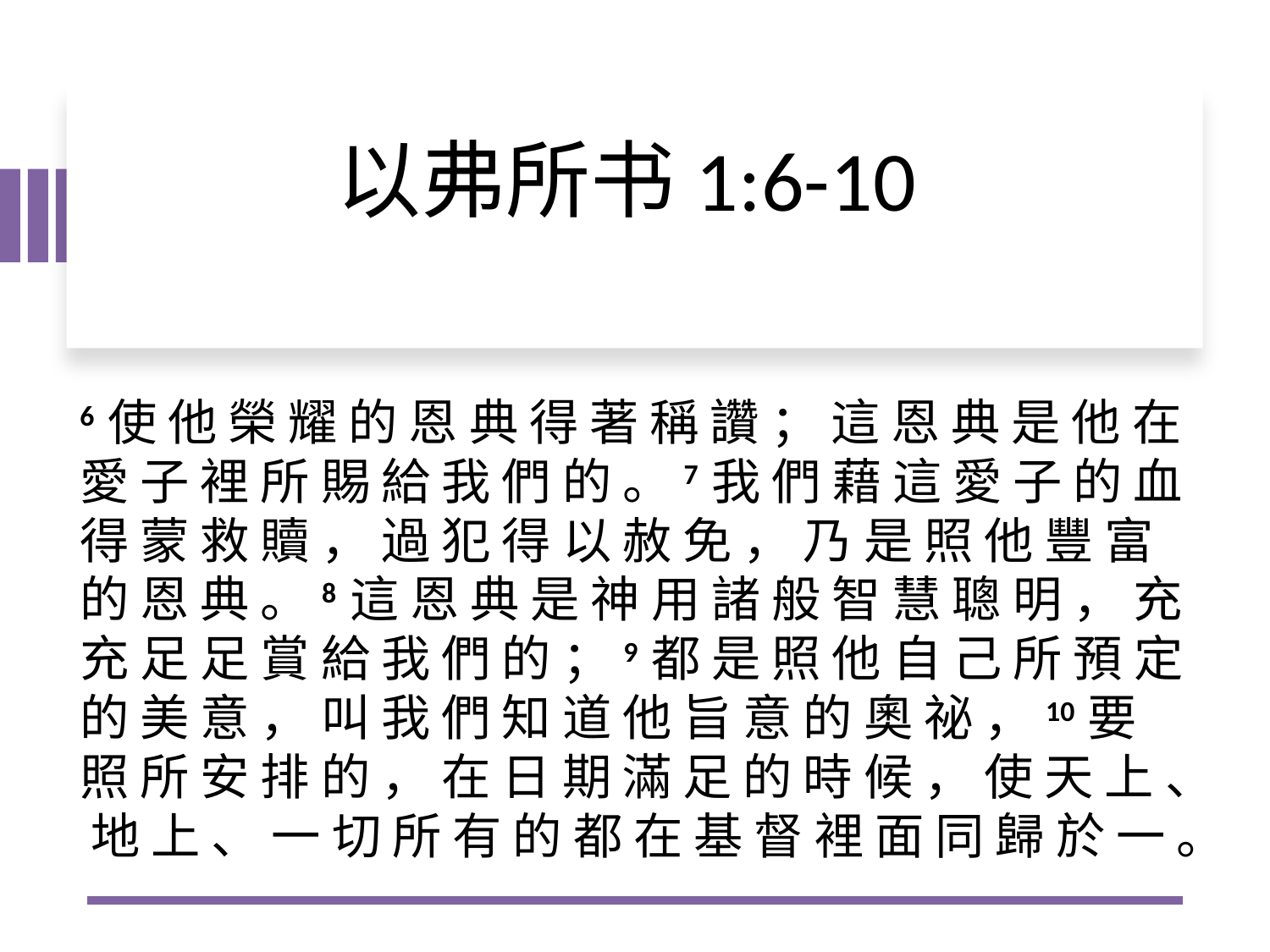

# 以弗所书1:6-10

6 使 他 榮 耀 的 恩 典 得 著 稱 讚 ； 這 恩 典 是 他 在 愛 子 裡 所 賜 給 我 們 的 。7 我 們 藉 這 愛 子 的 血 得 蒙 救 贖 ， 過 犯 得 以 赦 免 ， 乃 是 照 他 豐 富 的 恩 典 。8 這 恩 典 是 神 用 諸 般 智 慧 聰 明 ， 充 充 足 足 賞 給 我 們 的 ；9 都 是 照 他 自 己 所 預 定 的 美 意 ， 叫 我 們 知 道 他 旨 意 的 奧 祕 ，10 要 照 所 安 排 的 ， 在 日 期 滿 足 的 時 候 ， 使 天 上 、 地 上 、 一 切 所 有 的 都 在 基 督 裡 面 同 歸 於 一 。